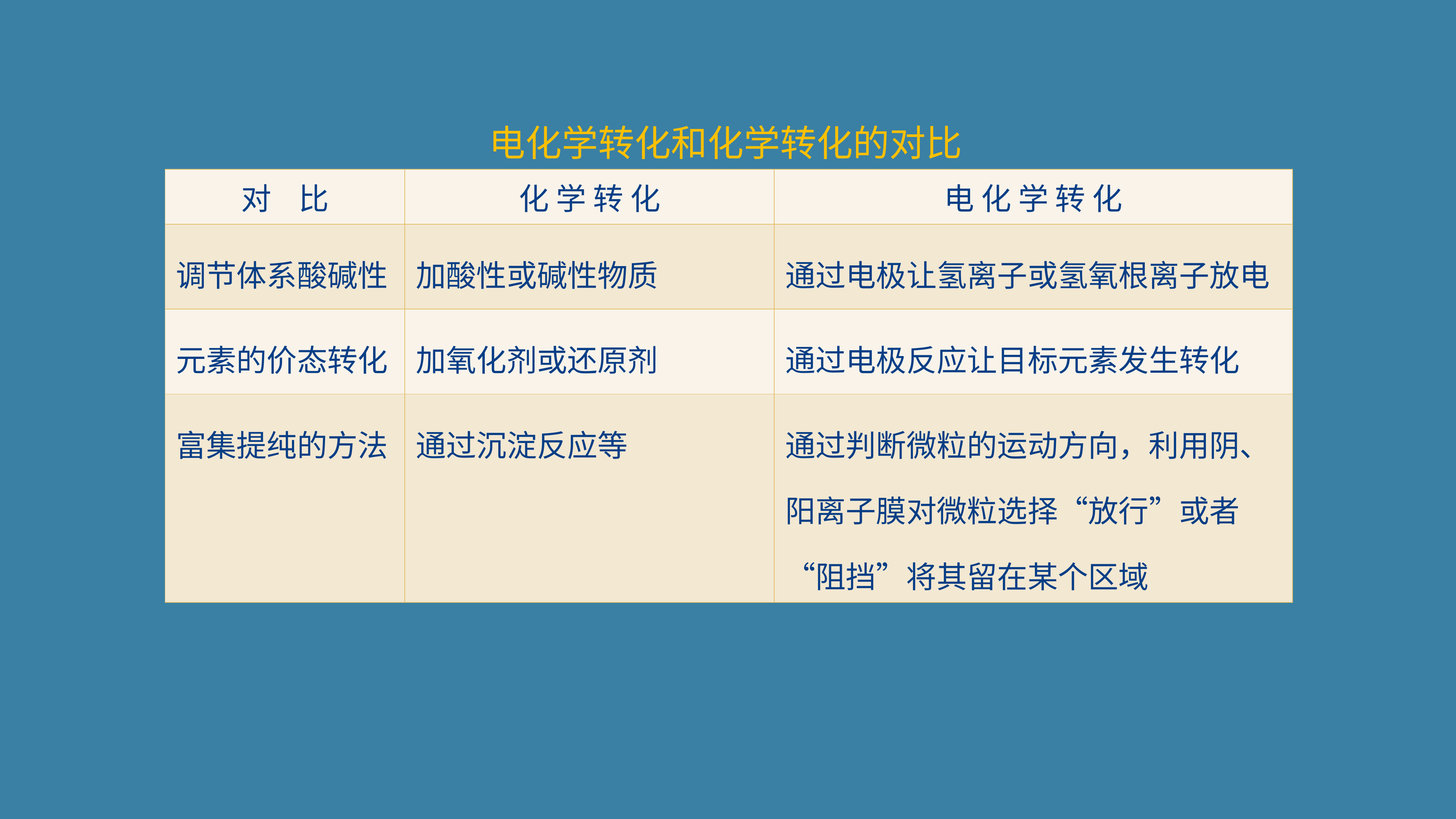

电化学转化和化学转化的对比
| 对 比 | 化 学 转 化 | 电 化 学 转 化 |
| --- | --- | --- |
| 调节体系酸碱性 | 加酸性或碱性物质 | 通过电极让氢离子或氢氧根离子放电 |
| 元素的价态转化 | 加氧化剂或还原剂 | 通过电极反应让目标元素发生转化 |
| 富集提纯的方法 | 通过沉淀反应等 | 通过判断微粒的运动方向，利用阴、阳离子膜对微粒选择“放行”或者“阻挡”将其留在某个区域 |